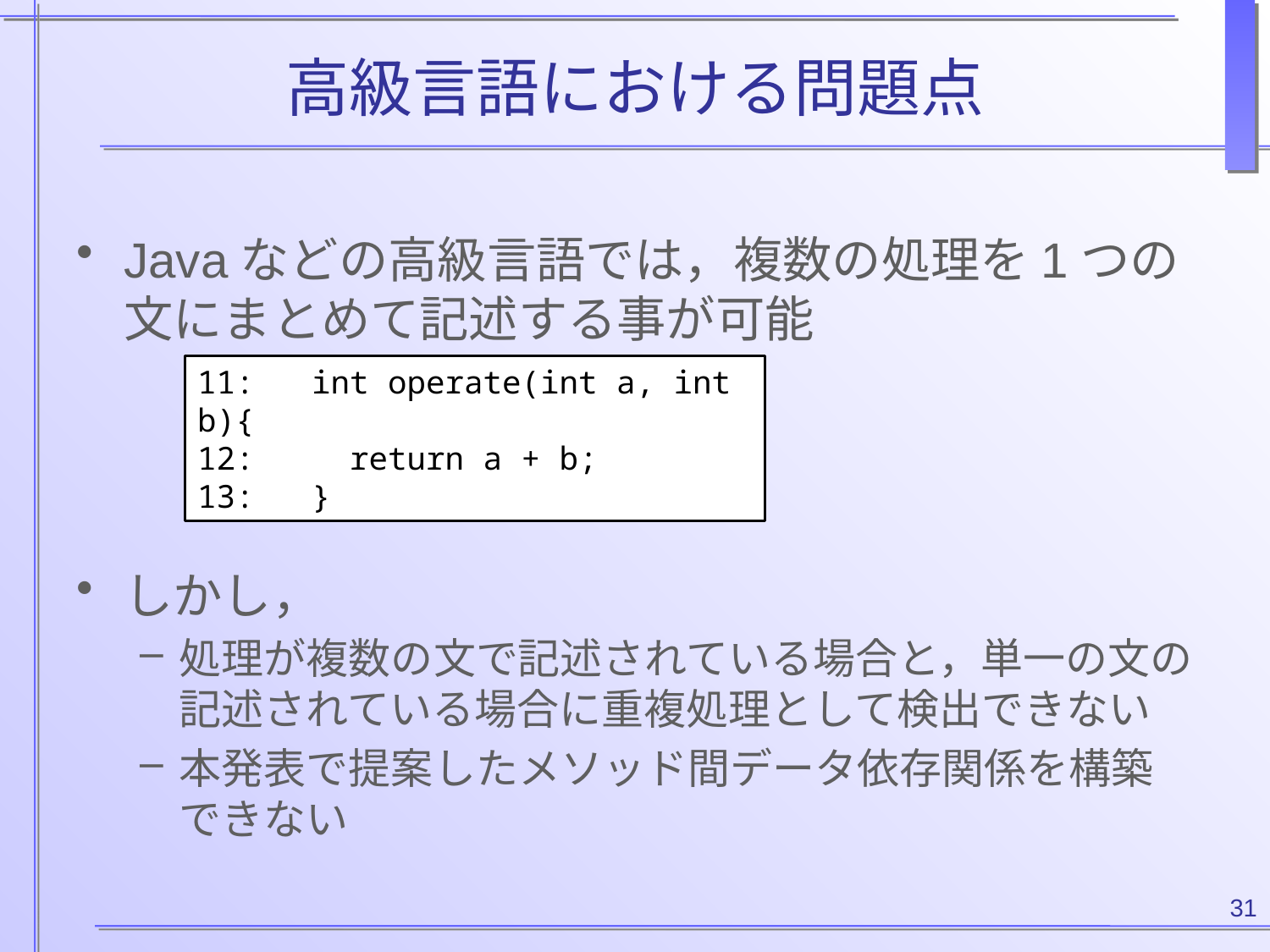

# 高級言語における問題点
Javaなどの高級言語では，複数の処理を1つの文にまとめて記述する事が可能

しかし，
処理が複数の文で記述されている場合と，単一の文の記述されている場合に重複処理として検出できない
本発表で提案したメソッド間データ依存関係を構築できない

11:   int operate(int a, int b){
12:     return a + b;
13:   }
31